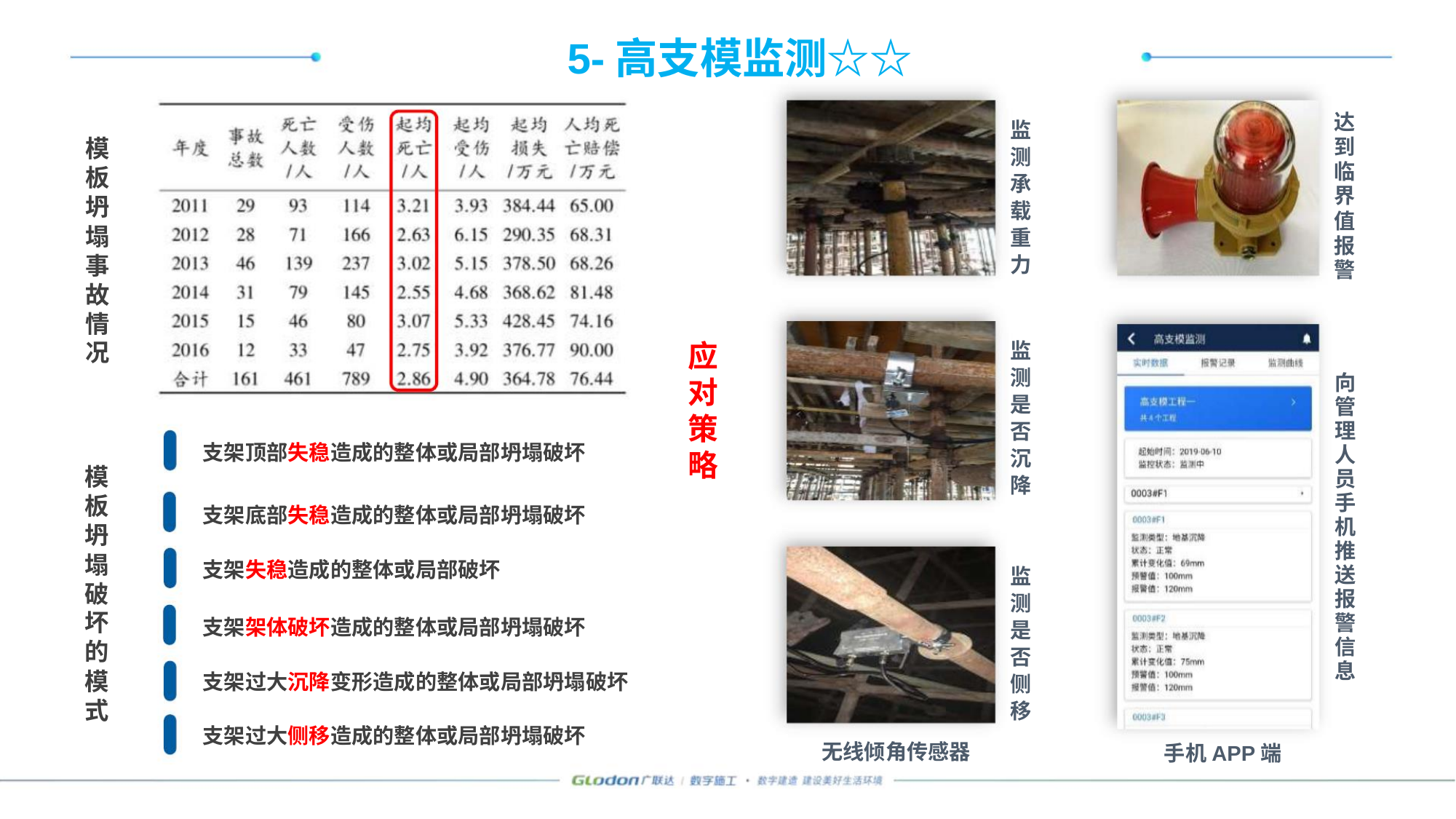

5-高支模监测☆☆
达
到
临
界
值
报
警
监
测
承
载
重
力
模
板
坍
塌
事
故
情
况
应
对
策
监
测
是
否
沉
降
向
管
理
人
员
手
机
推
送
报
警
信
息
支架顶部失稳造成的整体或局部坍塌破坏
略
模
板
坍
塌
破
坏
的
模
式
支架底部失稳造成的整体或局部坍塌破坏
支架失稳造成的整体或局部破坏
监
测
是
否
侧
移
支架架体破坏造成的整体或局部坍塌破坏
支架过大沉降变形造成的整体或局部坍塌破坏
支架过大侧移造成的整体或局部坍塌破坏
无线倾角传感器
手机APP端